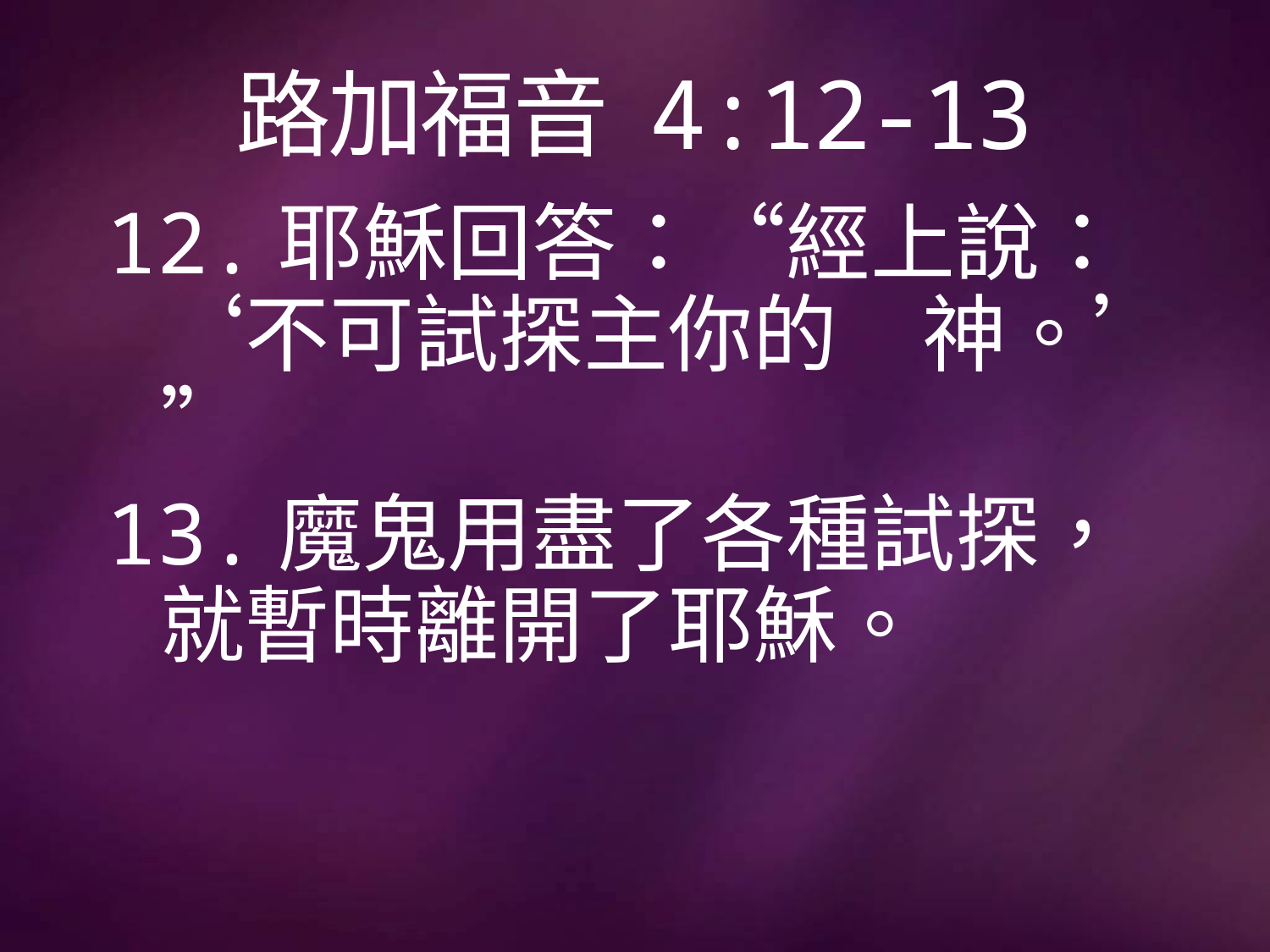

# 路加福音 4:12-13
12.耶穌回答：“經上說：‘不可試探主你的　神。’”
13.魔鬼用盡了各種試探，就暫時離開了耶穌。